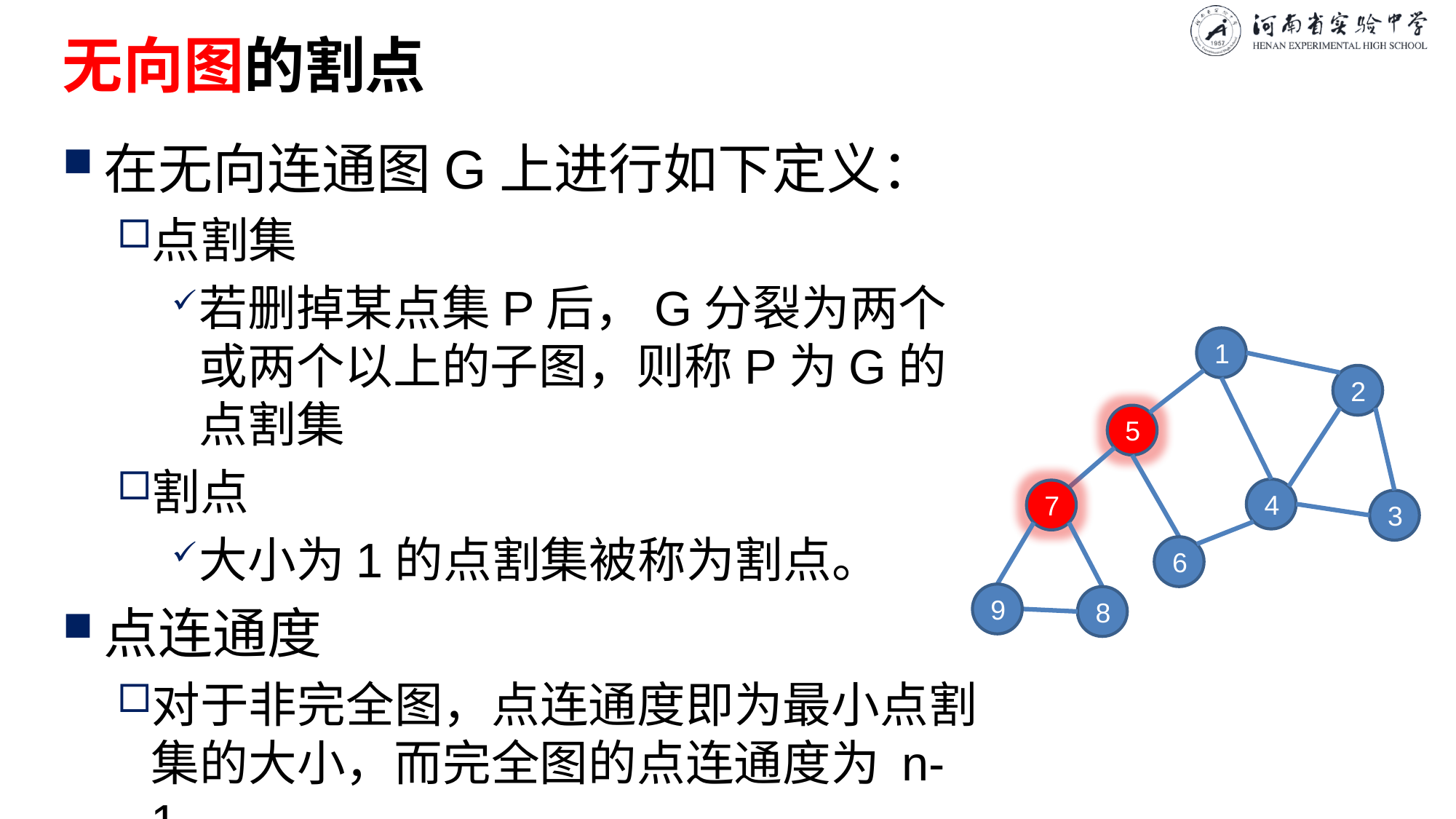

# 无向图的割点
在无向连通图G上进行如下定义：
点割集
若删掉某点集P后，G分裂为两个或两个以上的子图，则称P为G的点割集
割点
大小为1的点割集被称为割点。
点连通度
对于非完全图，点连通度即为最小点割集的大小，而完全图的点连通度为 n-1。
1
2
5
4
7
3
6
9
8